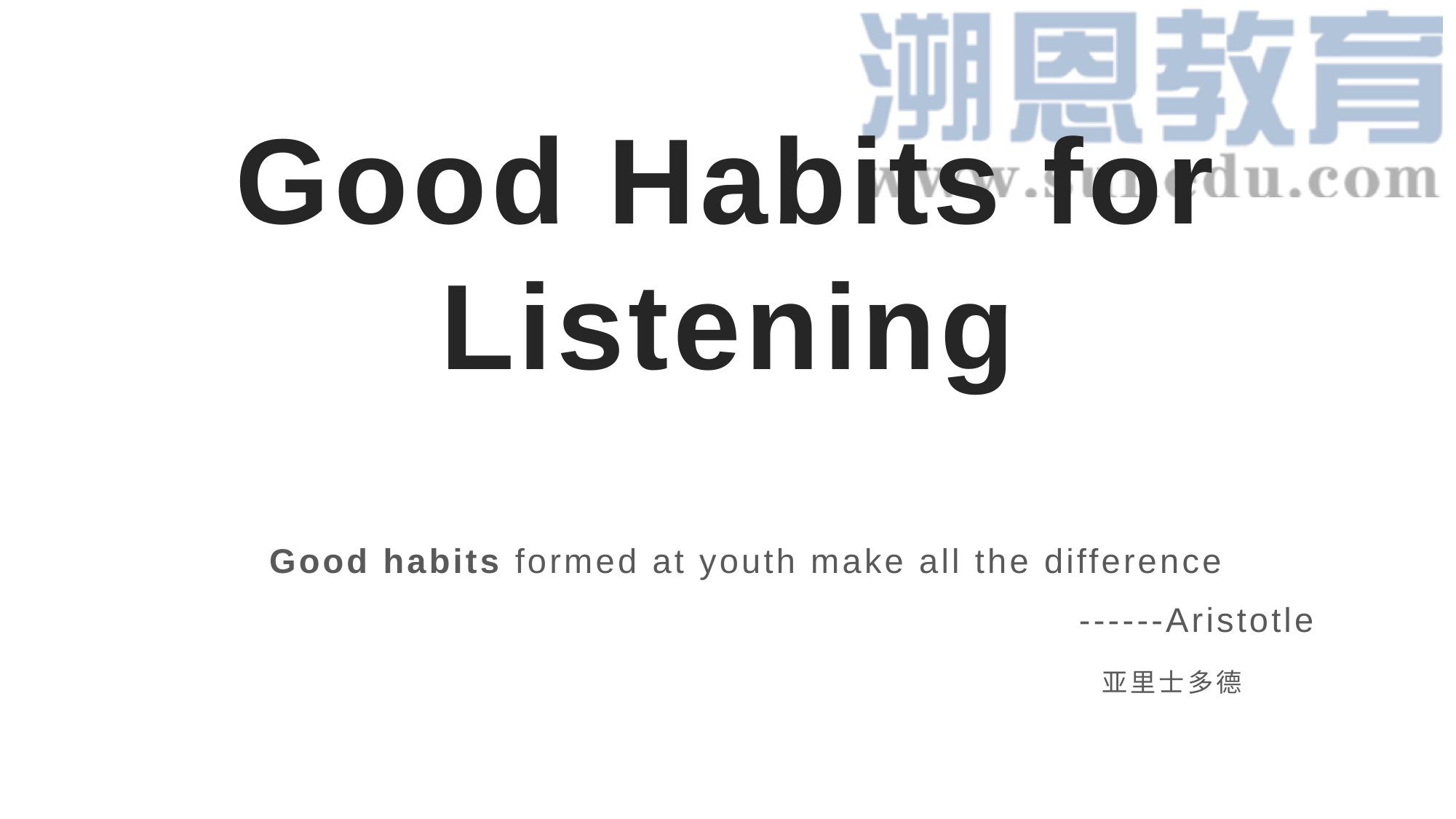

# Good Habits for Listening
Good habits formed at youth make all the difference
                                                                        ------Aristotle
                                                                                亚里士多德